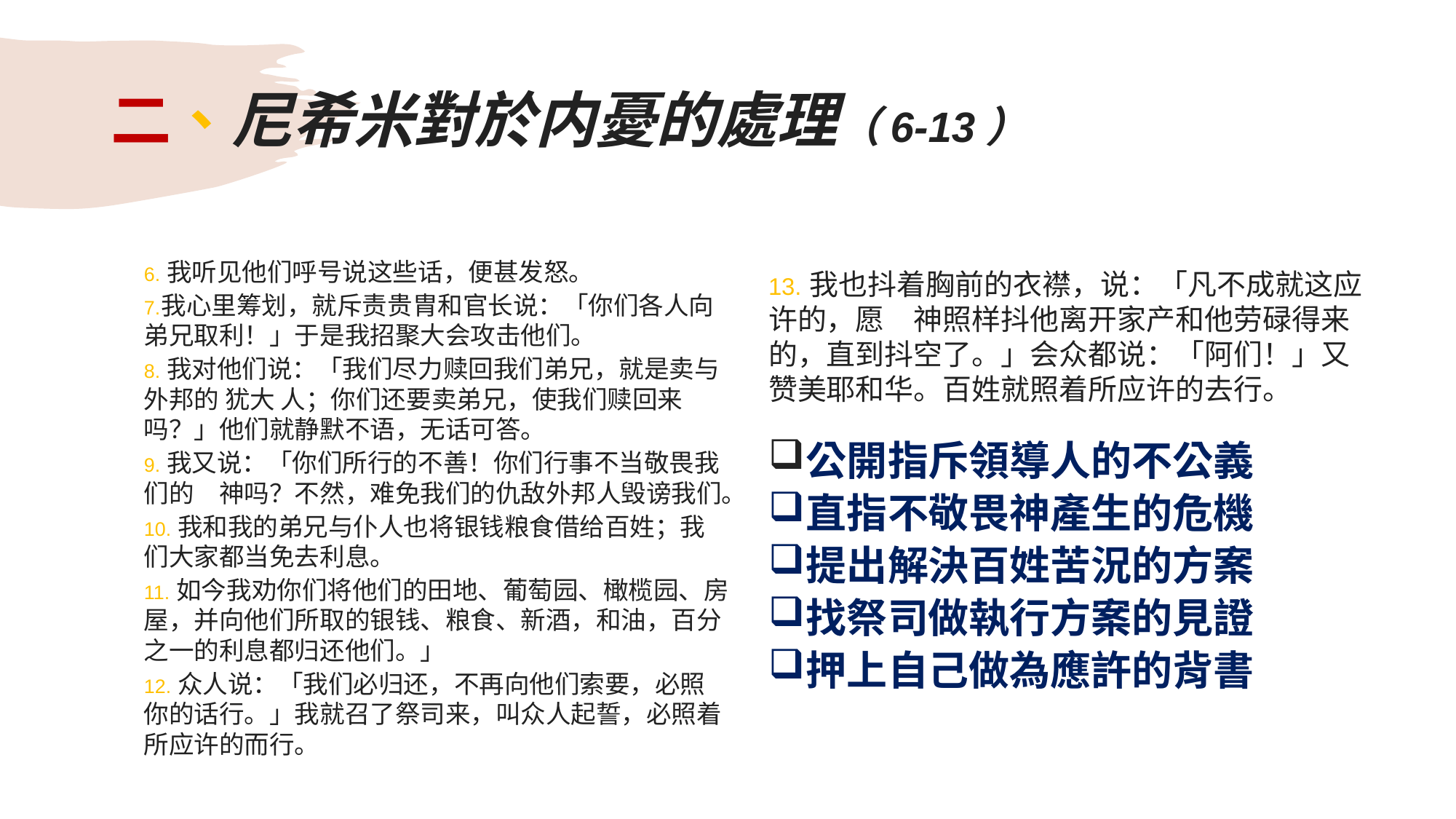

# 二、尼希米對於内憂的處理（6-13）
6. 我听见他们呼号说这些话，便甚发怒。
7.我心里筹划，就斥责贵胄和官长说：「你们各人向弟兄取利！」于是我招聚大会攻击他们。
8. 我对他们说：「我们尽力赎回我们弟兄，就是卖与外邦的 犹大 人；你们还要卖弟兄，使我们赎回来吗？」他们就静默不语，无话可答。
9. 我又说：「你们所行的不善！你们行事不当敬畏我们的　神吗？不然，难免我们的仇敌外邦人毁谤我们。
10. 我和我的弟兄与仆人也将银钱粮食借给百姓；我们大家都当免去利息。
11. 如今我劝你们将他们的田地、葡萄园、橄榄园、房屋，并向他们所取的银钱、粮食、新酒，和油，百分之一的利息都归还他们。」
12. 众人说：「我们必归还，不再向他们索要，必照你的话行。」我就召了祭司来，叫众人起誓，必照着所应许的而行。
13. 我也抖着胸前的衣襟，说：「凡不成就这应许的，愿　神照样抖他离开家产和他劳碌得来的，直到抖空了。」会众都说：「阿们！」又赞美耶和华。百姓就照着所应许的去行。
 公開指斥領導人的不公義
 直指不敬畏神產生的危機
 提出解決百姓苦況的方案
 找祭司做執行方案的見證
 押上自己做為應許的背書